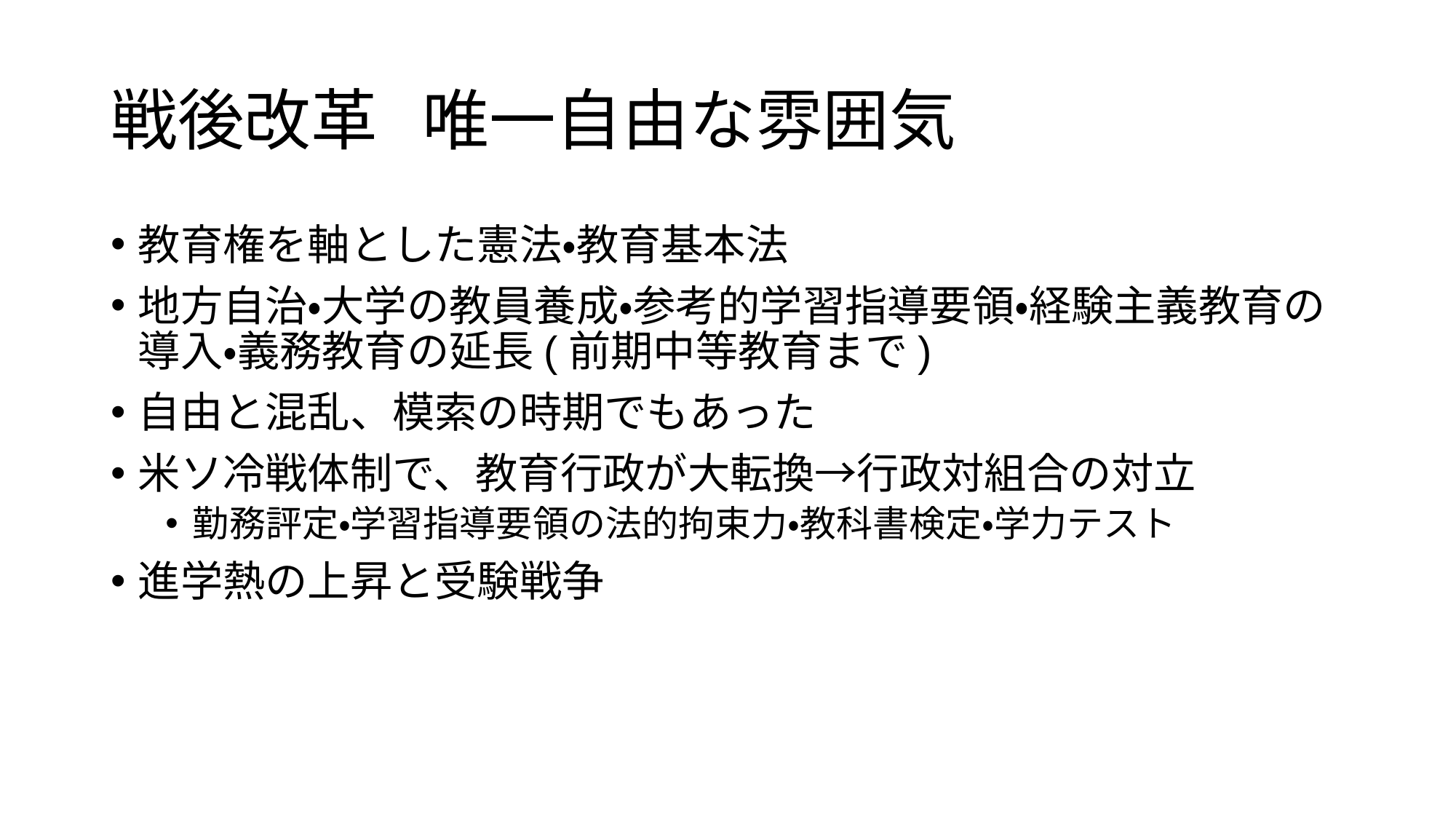

# 戦後改革   唯一自由な雰囲気
教育権を軸とした憲法・教育基本法
地方自治・大学の教員養成・参考的学習指導要領・経験主義教育の導入・義務教育の延長(前期中等教育まで)
自由と混乱、模索の時期でもあった
米ソ冷戦体制で、教育行政が大転換→行政対組合の対立
勤務評定・学習指導要領の法的拘束力・教科書検定・学力テスト
進学熱の上昇と受験戦争